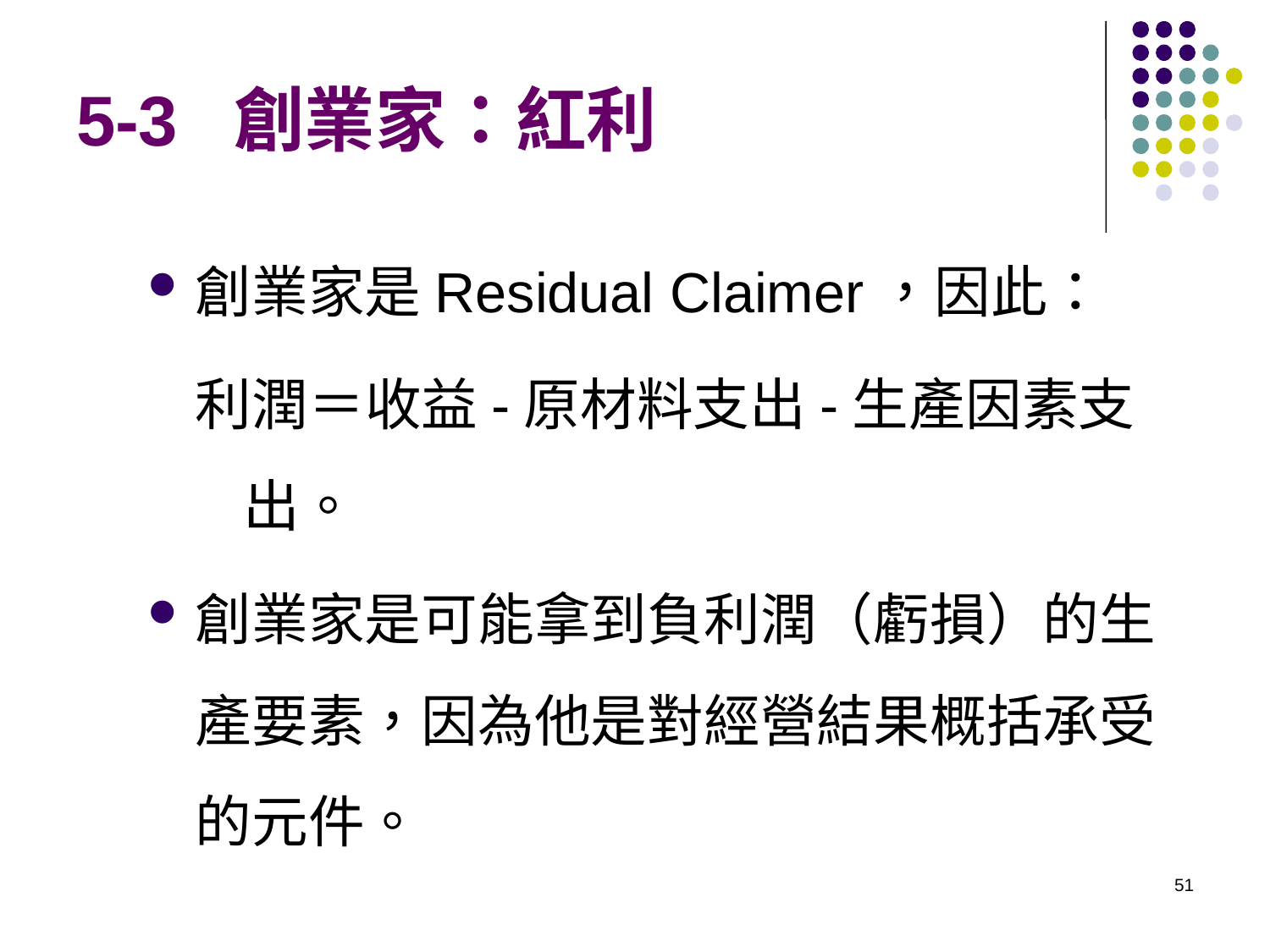

# 5-3  創業家：紅利
創業家是Residual Claimer，因此：
利潤＝收益-原材料支出-生產因素支出。
創業家是可能拿到負利潤（虧損）的生產要素，因為他是對經營結果概括承受的元件。
51